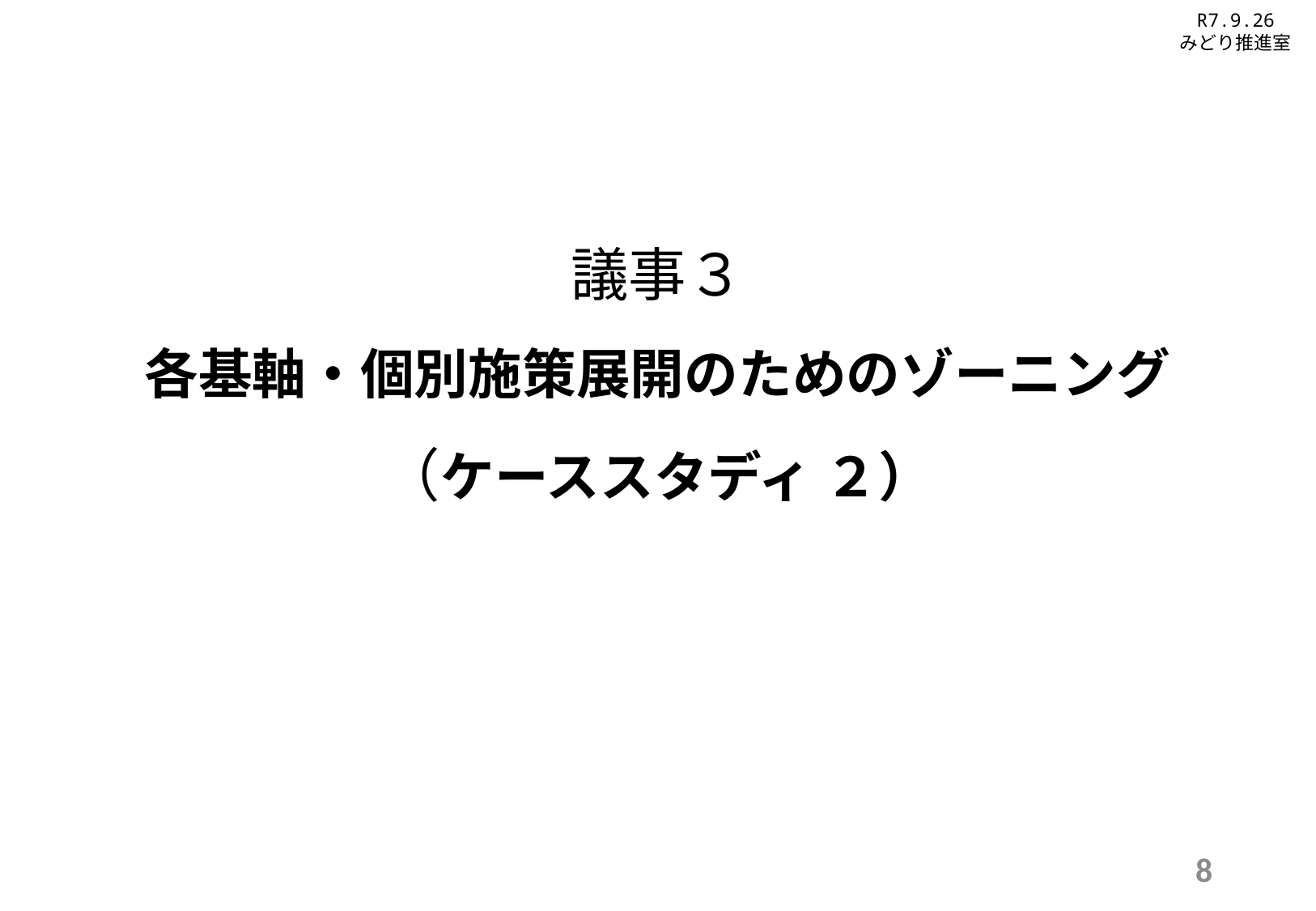

R7.9.26
みどり推進室
# 議事３ 各基軸・個別施策展開のためのゾーニング （ケーススタディ ２）
8